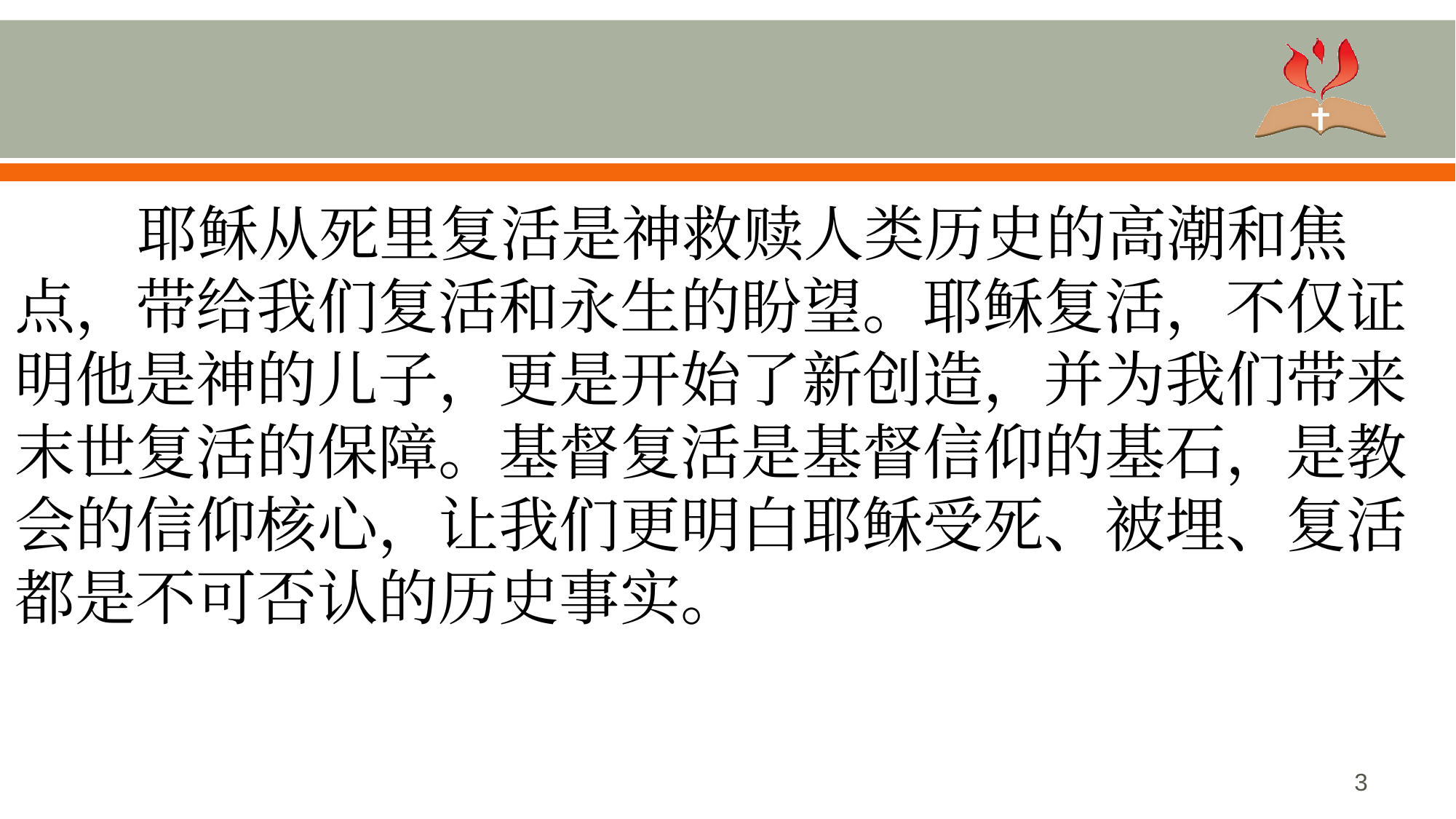

耶稣从死里复活是神救赎人类历史的高潮和焦点，带给我们复活和永生的盼望。耶稣复活，不仅证明他是神的儿子，更是开始了新创造，并为我们带来末世复活的保障。基督复活是基督信仰的基石，是教会的信仰核心，让我们更明白耶稣受死、被埋、复活都是不可否认的历史事实。

3